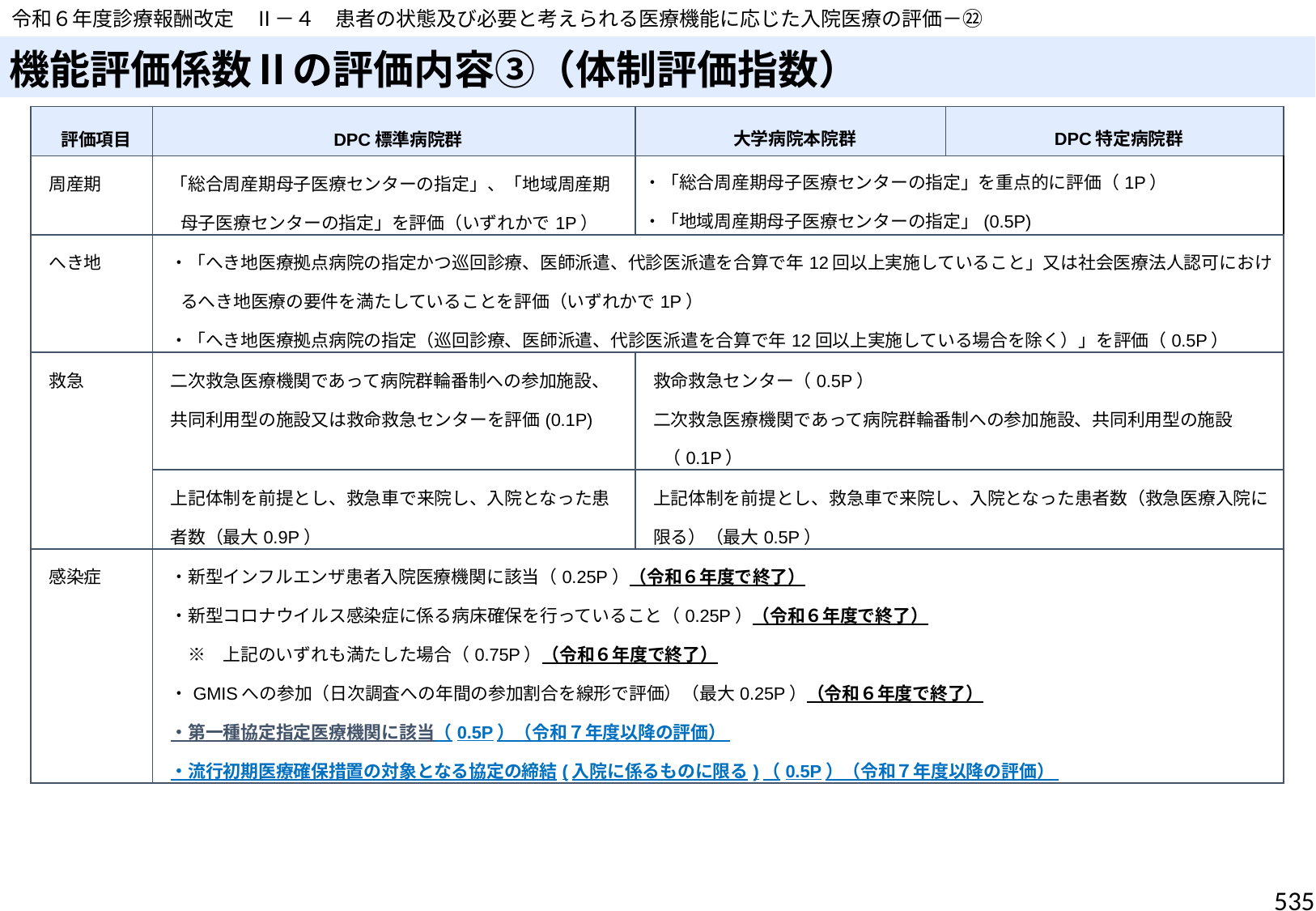

令和６年度診療報酬改定　Ⅱ－４　患者の状態及び必要と考えられる医療機能に応じた入院医療の評価－㉒
# 機能評価係数Ⅱの評価内容③（体制評価指数）
| 評価項目 | DPC標準病院群 | 大学病院本院群 | DPC特定病院群 |
| --- | --- | --- | --- |
| 周産期 | 「総合周産期母子医療センターの指定」、「地域周産期母子医療センターの指定」を評価（いずれかで1P） | ・「総合周産期母子医療センターの指定」を重点的に評価（1P） ・「地域周産期母子医療センターの指定」(0.5P) |  |
| へき地 | ・「へき地医療拠点病院の指定かつ巡回診療、医師派遣、代診医派遣を合算で年12回以上実施していること」又は社会医療法人認可におけるへき地医療の要件を満たしていることを評価（いずれかで1P） ・「へき地医療拠点病院の指定（巡回診療、医師派遣、代診医派遣を合算で年12回以上実施している場合を除く）」を評価（0.5P） |  |  |
| 救急 | 二次救急医療機関であって病院群輪番制への参加施設、 共同利用型の施設又は救命救急センターを評価(0.1P) | 救命救急センター（0.5P） 二次救急医療機関であって病院群輪番制への参加施設、共同利用型の施設（0.1P） |  |
|  | 上記体制を前提とし、救急車で来院し、入院となった患 者数（最大0.9P） | 上記体制を前提とし、救急車で来院し、入院となった患者数（救急医療入院に 限る）（最大0.5P） |  |
| 感染症 | ・新型インフルエンザ患者入院医療機関に該当（0.25P）（令和６年度で終了） ・新型コロナウイルス感染症に係る病床確保を行っていること（0.25P）（令和６年度で終了） 　※　上記のいずれも満たした場合（0.75P）（令和６年度で終了） ・GMISへの参加（日次調査への年間の参加割合を線形で評価）（最大0.25P）（令和６年度で終了） ・第一種協定指定医療機関に該当（0.5P）（令和７年度以降の評価） ・流行初期医療確保措置の対象となる協定の締結(入院に係るものに限る)（0.5P）（令和７年度以降の評価） |  |  |
535